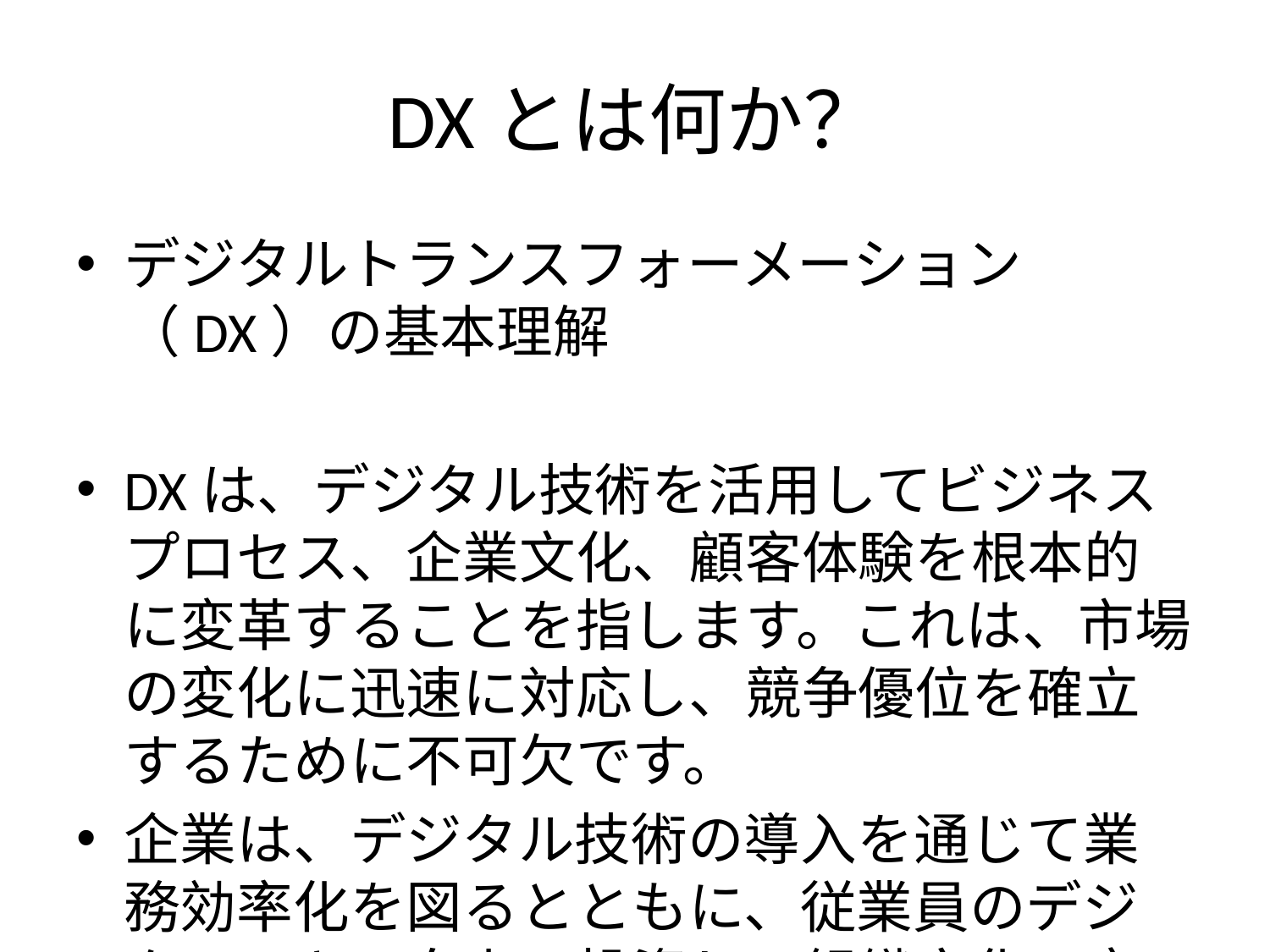

# DXとは何か？
デジタルトランスフォーメーション（DX）の基本理解

DXは、デジタル技術を活用してビジネスプロセス、企業文化、顧客体験を根本的に変革することを指します。これは、市場の変化に迅速に対応し、競争優位を確立するために不可欠です。
企業は、デジタル技術の導入を通じて業務効率化を図るとともに、従業員のデジタルスキル向上に投資し、組織文化の変革を促進する必要があります。